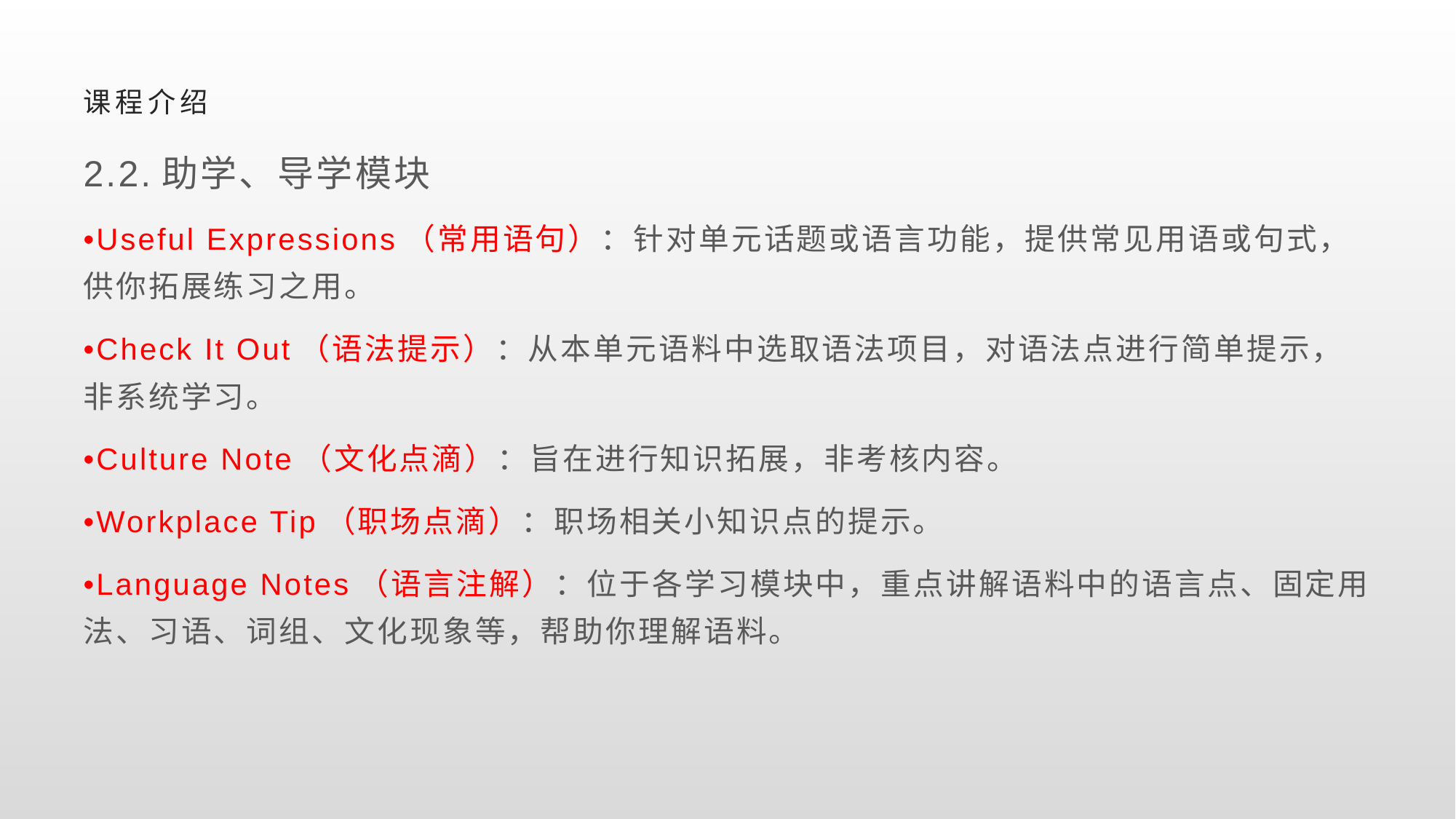

# 课程介绍
2.2.助学、导学模块
•Useful Expressions（常用语句）：针对单元话题或语言功能，提供常见用语或句式，供你拓展练习之用。
•Check It Out（语法提示）：从本单元语料中选取语法项目，对语法点进行简单提示，非系统学习。
•Culture Note（文化点滴）：旨在进行知识拓展，非考核内容。
•Workplace Tip（职场点滴）：职场相关小知识点的提示。
•Language Notes（语言注解）：位于各学习模块中，重点讲解语料中的语言点、固定用法、习语、词组、文化现象等，帮助你理解语料。